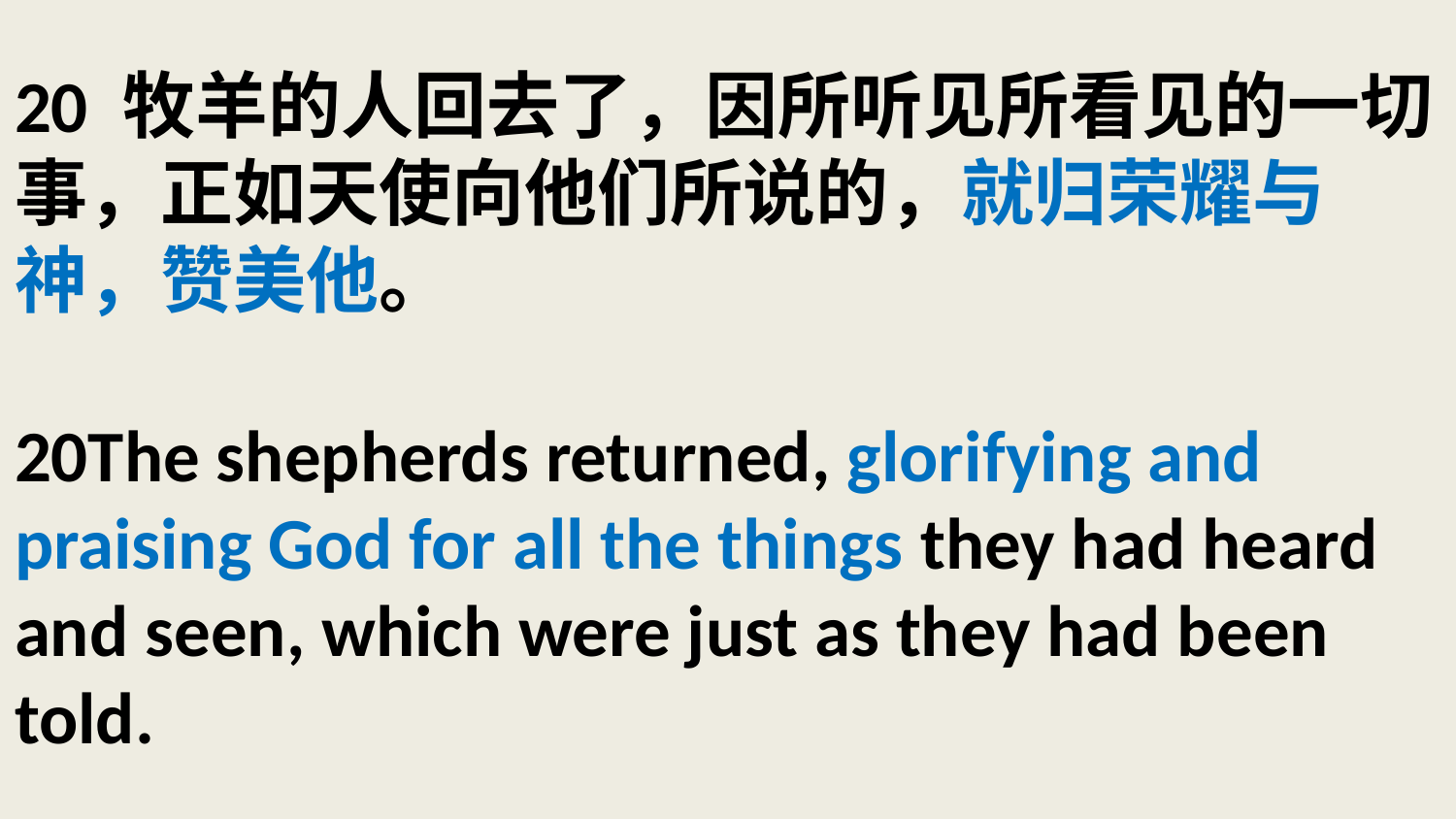

# 20 牧羊的人回去了，因所听见所看见的一切事，正如天使向他们所说的，就归荣耀与神，赞美他。 20The shepherds returned, glorifying and praising God for all the things they had heard and seen, which were just as they had been told.